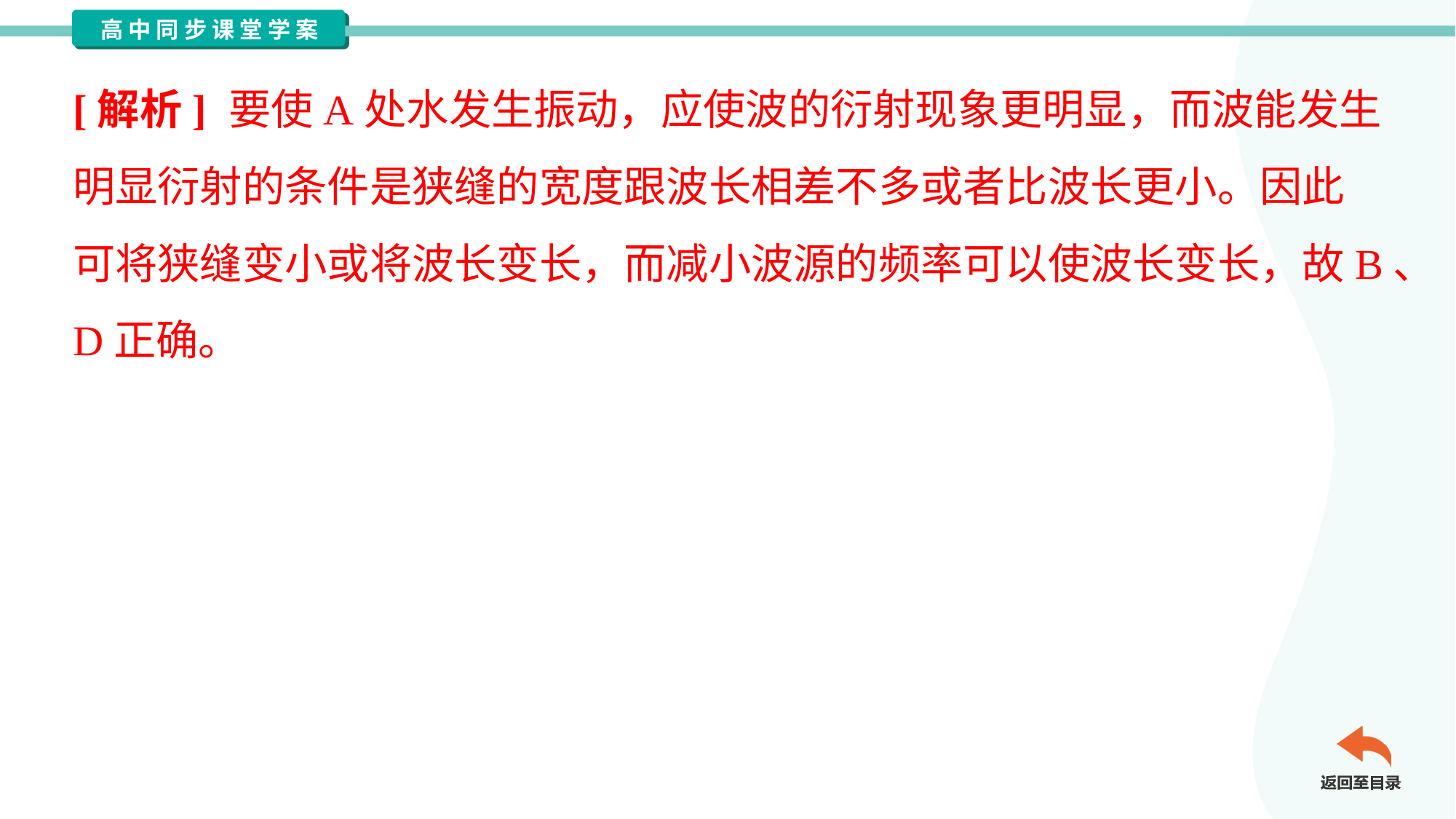

[解析] 要使A处水发生振动，应使波的衍射现象更明显，而波能发生
明显衍射的条件是狭缝的宽度跟波长相差不多或者比波长更小。因此
可将狭缝变小或将波长变长，而减小波源的频率可以使波长变长，故B、
D正确。